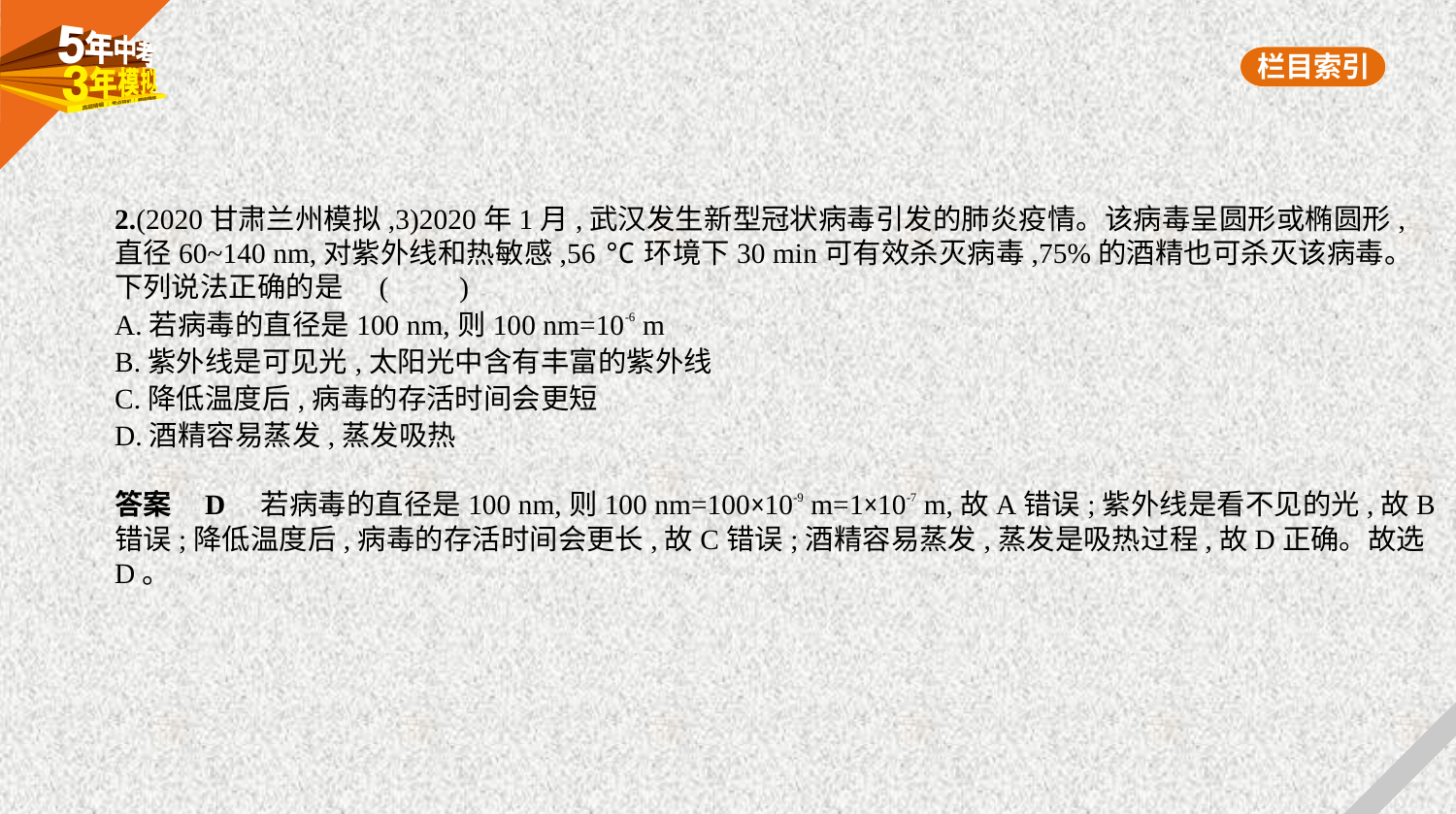

2.(2020甘肃兰州模拟,3)2020年1月,武汉发生新型冠状病毒引发的肺炎疫情。该病毒呈圆形或椭圆形,
直径60~140 nm,对紫外线和热敏感,56 ℃环境下30 min可有效杀灭病毒,75%的酒精也可杀灭该病毒。
下列说法正确的是 (　　)
A.若病毒的直径是100 nm,则100 nm=10-6 m
B.紫外线是可见光,太阳光中含有丰富的紫外线
C.降低温度后,病毒的存活时间会更短
D.酒精容易蒸发,蒸发吸热
答案    D　若病毒的直径是100 nm,则100 nm=100×10-9 m=1×10-7 m,故A错误;紫外线是看不见的光,故B
错误;降低温度后,病毒的存活时间会更长,故C错误;酒精容易蒸发,蒸发是吸热过程,故D正确。故选D。